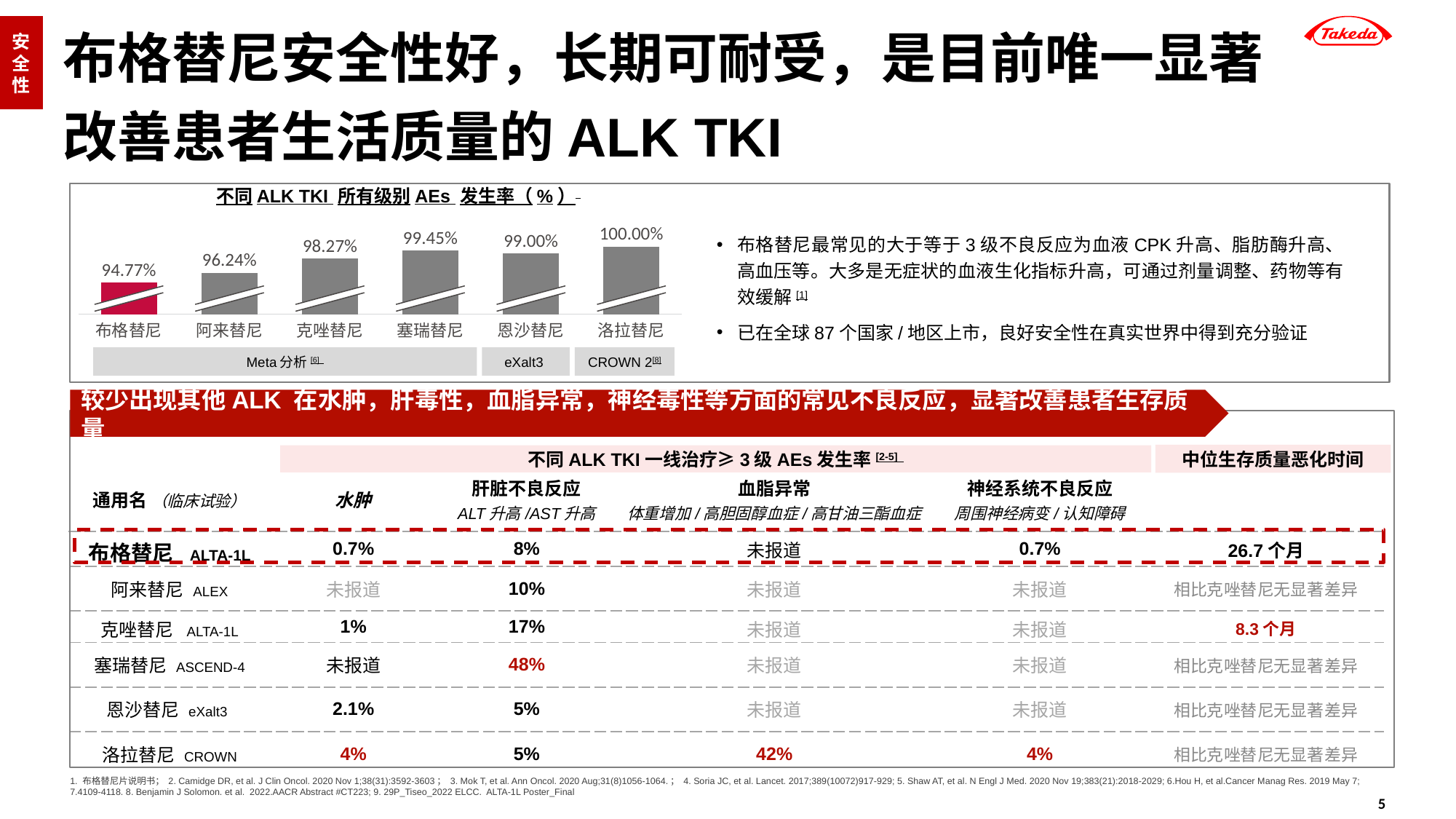

安全性
布格替尼安全性好，长期可耐受，是目前唯一显著
改善患者生活质量的ALK TKI

不同ALK TKI 所有级别AEs 发生率（%）

100.00%
布格替尼最常见的大于等于3级不良反应为血液CPK升高、脂肪酶升高、高血压等。大多是无症状的血液生化指标升高，可通过剂量调整、药物等有效缓解[1]
已在全球87个国家/地区上市，良好安全性在真实世界中得到充分验证
99.45%
99.00%
98.27%

### Chart

| Category |  |
|---|---|
96.24%
94.77%

布格替尼
阿来替尼
克唑替尼
塞瑞替尼
恩沙替尼
洛拉替尼
Meta分析[6]
eXalt3
CROWN 2[8]
较少出现其他ALK 在水肿，肝毒性，血脂异常，神经毒性等方面的常见不良反应，显著改善患者生存质量

中位生存质量恶化时间
不同ALK TKI一线治疗≥3级AEs发生率[2-5]
| 通用名 （临床试验） | 水肿 | 肝脏不良反应 ALT升高/AST升高 | 血脂异常 体重增加/高胆固醇血症/高甘油三酯血症 | 神经系统不良反应 周围神经病变/认知障碍 |  |
| --- | --- | --- | --- | --- | --- |
| 布格替尼 ALTA-1L | 0.7% | 8% | 未报道 | 0.7% | 26.7个月 |
| 阿来替尼 ALEX | 未报道 | 10% | 未报道 | 未报道 | 相比克唑替尼无显著差异 |
| 克唑替尼 ALTA-1L | 1% | 17% | 未报道 | 未报道 | 8.3个月 |
| 塞瑞替尼 ASCEND-4 | 未报道 | 48% | 未报道 | 未报道 | 相比克唑替尼无显著差异 |
| 恩沙替尼 eXalt3 | 2.1% | 5% | 未报道 | 未报道 | 相比克唑替尼无显著差异 |
| 洛拉替尼 CROWN | 4% | 5% | 42% | 4% | 相比克唑替尼无显著差异 |

1. 布格替尼片说明书； 2. Camidge DR, et al. J Clin Oncol. 2020 Nov 1;38(31):3592-3603； 3. Mok T, et al. Ann Oncol. 2020 Aug;31(8)1056-1064.； 4. Soria JC, et al. Lancet. 2017;389(10072)917-929; 5. Shaw AT, et al. N Engl J Med. 2020 Nov 19;383(21):2018-2029; 6.Hou H, et al.Cancer Manag Res. 2019 May 7; 7.4109-4118. 8. Benjamin J Solomon. et al.  2022.AACR Abstract #CT223; 9. 29P_Tiseo_2022 ELCC.  ALTA-1L Poster_Final
5